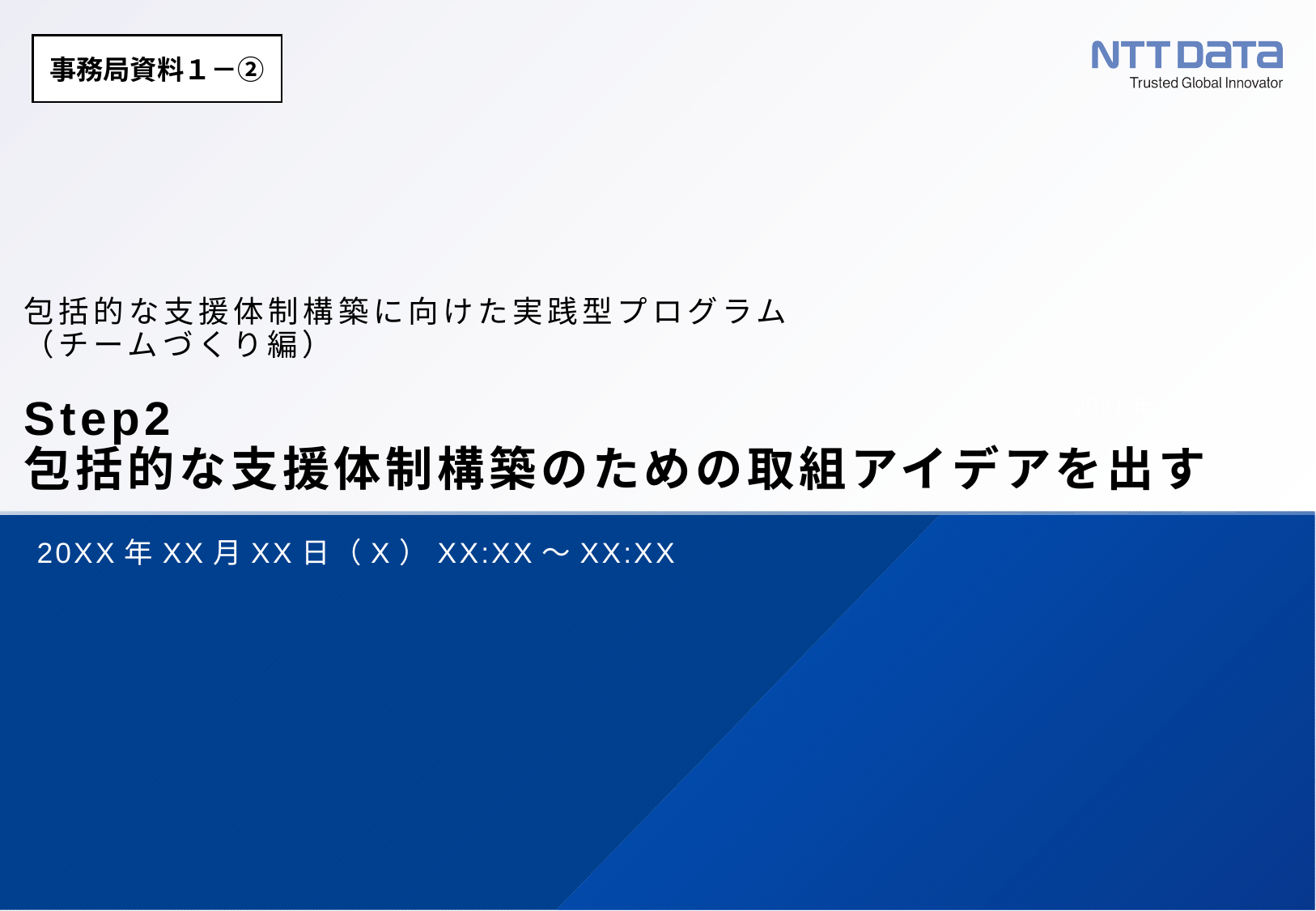

事務局資料１－②
# 包括的な支援体制構築に向けた実践型プログラム （チームづくり編） Step2 包括的な支援体制構築のための取組アイデアを出す
20XX年XX月XX日（X）XX:XX～XX:XX